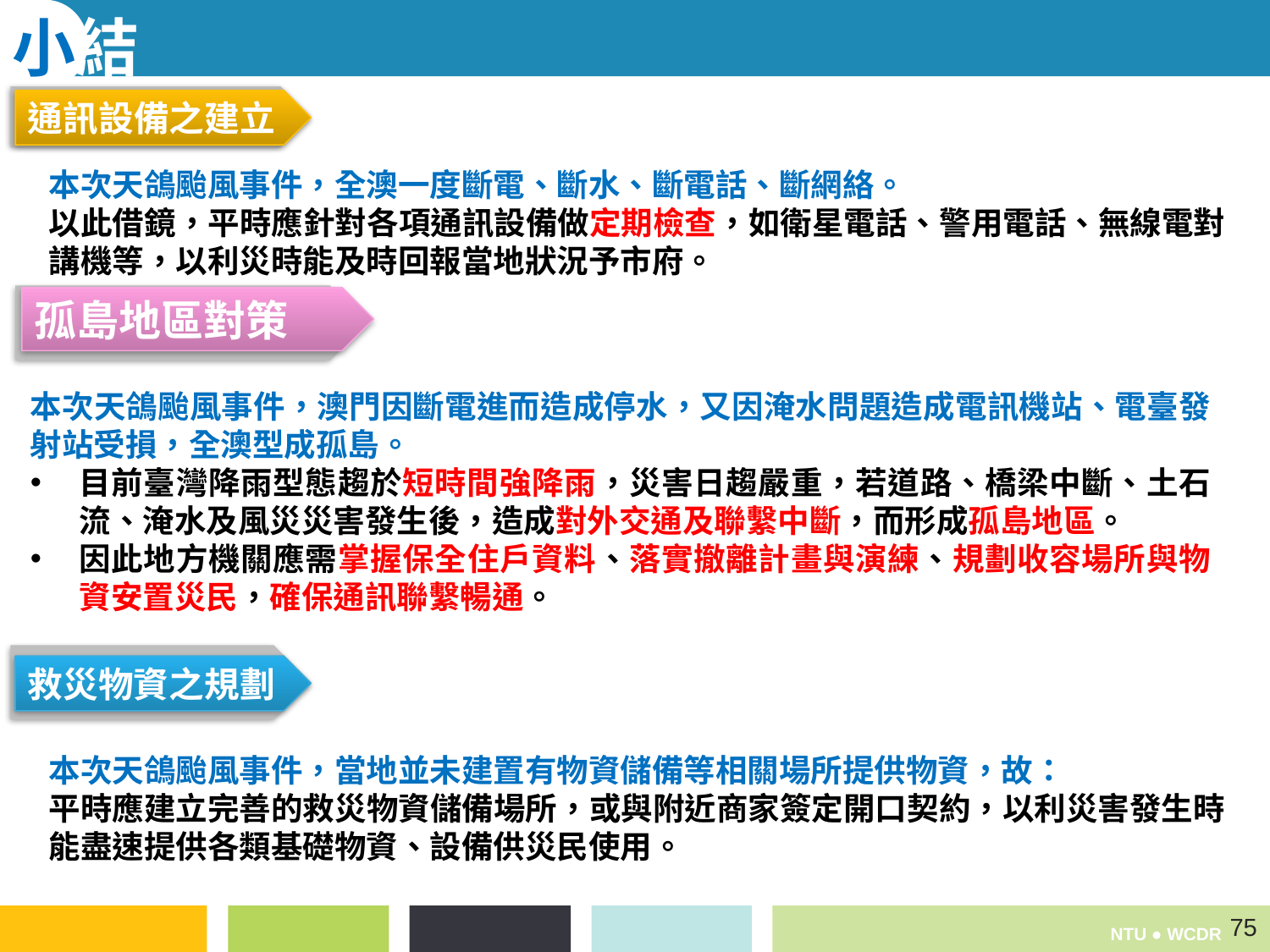

小結

通訊設備之建立
本次天鴿颱風事件，全澳一度斷電、斷水、斷電話、斷網絡。
以此借鏡，平時應針對各項通訊設備做定期檢查，如衛星電話、警用電話、無線電對講機等，以利災時能及時回報當地狀況予市府。

孤島地區對策
本次天鴿颱風事件，澳門因斷電進而造成停水，又因淹水問題造成電訊機站、電臺發射站受損，全澳型成孤島。
目前臺灣降雨型態趨於短時間強降雨，災害日趨嚴重，若道路、橋梁中斷、土石流、淹水及風災災害發生後，造成對外交通及聯繫中斷，而形成孤島地區。
因此地方機關應需掌握保全住戶資料、落實撤離計畫與演練、規劃收容場所與物資安置災民，確保通訊聯繫暢通。

救災物資之規劃
本次天鴿颱風事件，當地並未建置有物資儲備等相關場所提供物資，故：
平時應建立完善的救災物資儲備場所，或與附近商家簽定開口契約，以利災害發生時能盡速提供各類基礎物資、設備供災民使用。
75